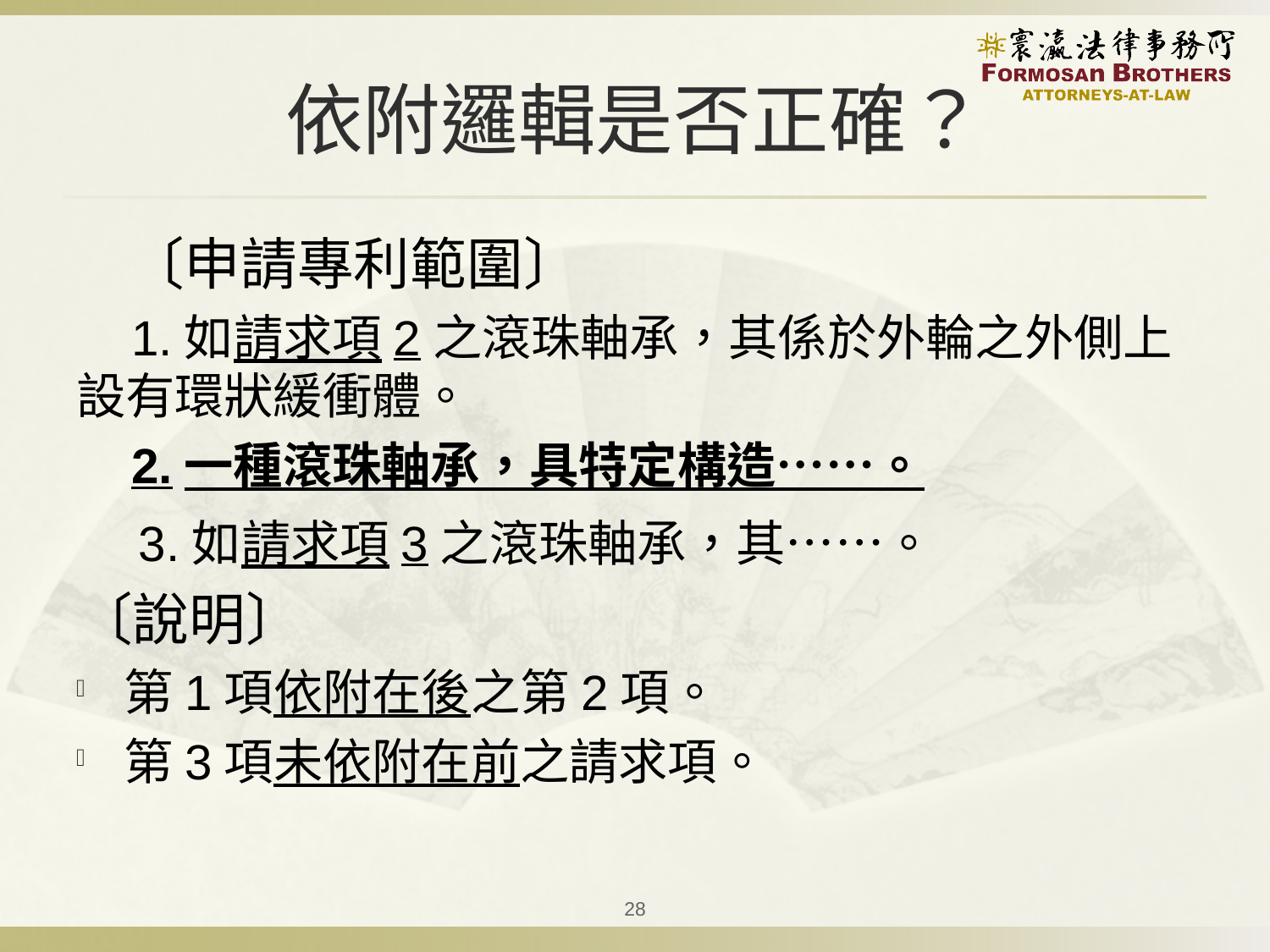

# 依附邏輯是否正確？
   〔申請專利範圍〕
    1.如請求項2之滾珠軸承，其係於外輪之外側上設有環狀緩衝體。
    2.一種滾珠軸承，具特定構造……。
    3.如請求項3之滾珠軸承，其……。
〔說明〕
第1項依附在後之第2項。
第3項未依附在前之請求項。
28